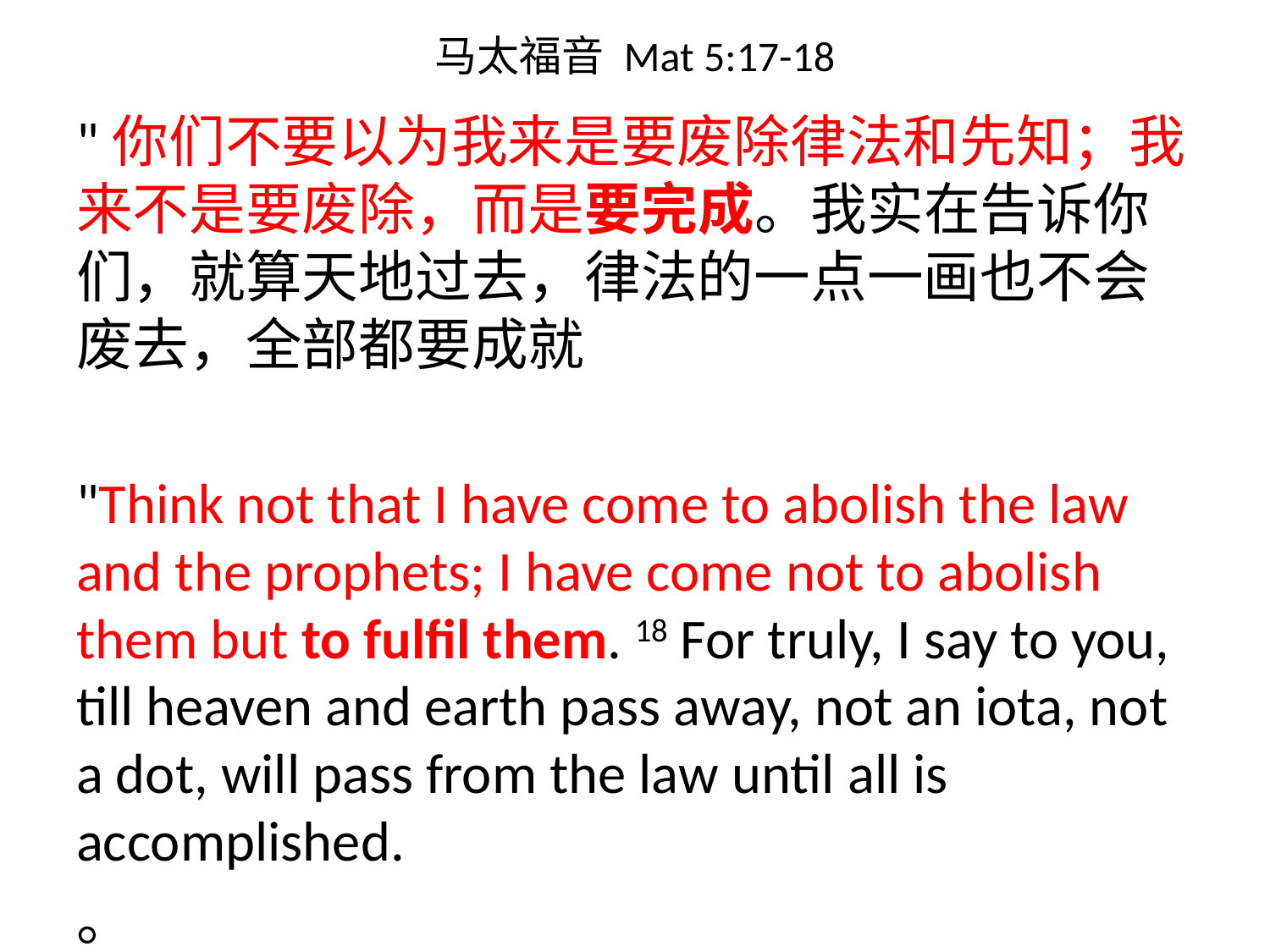

# 马太福音 Mat 5:17-18
"你们不要以为我来是要废除律法和先知；我来不是要废除，而是要完成。我实在告诉你们，就算天地过去，律法的一点一画也不会废去，全部都要成就

"Think not that I have come to abolish the law and the prophets; I have come not to abolish them but to fulfil them. 18 For truly, I say to you, till heaven and earth pass away, not an iota, not a dot, will pass from the law until all is accomplished.
。